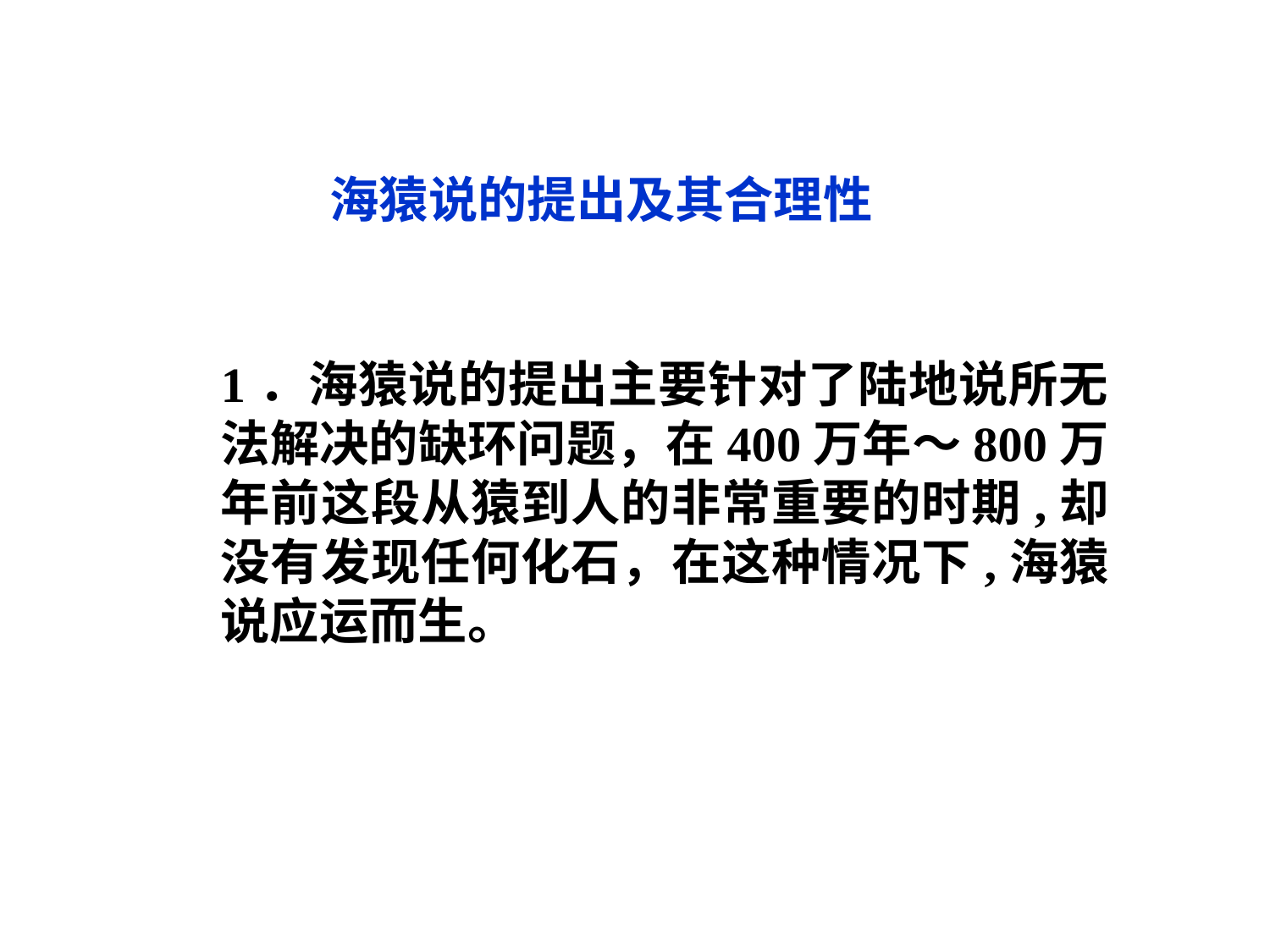

海猿说的提出及其合理性
1．海猿说的提出主要针对了陆地说所无法解决的缺环问题，在400万年～800万年前这段从猿到人的非常重要的时期,却没有发现任何化石，在这种情况下,海猿说应运而生。